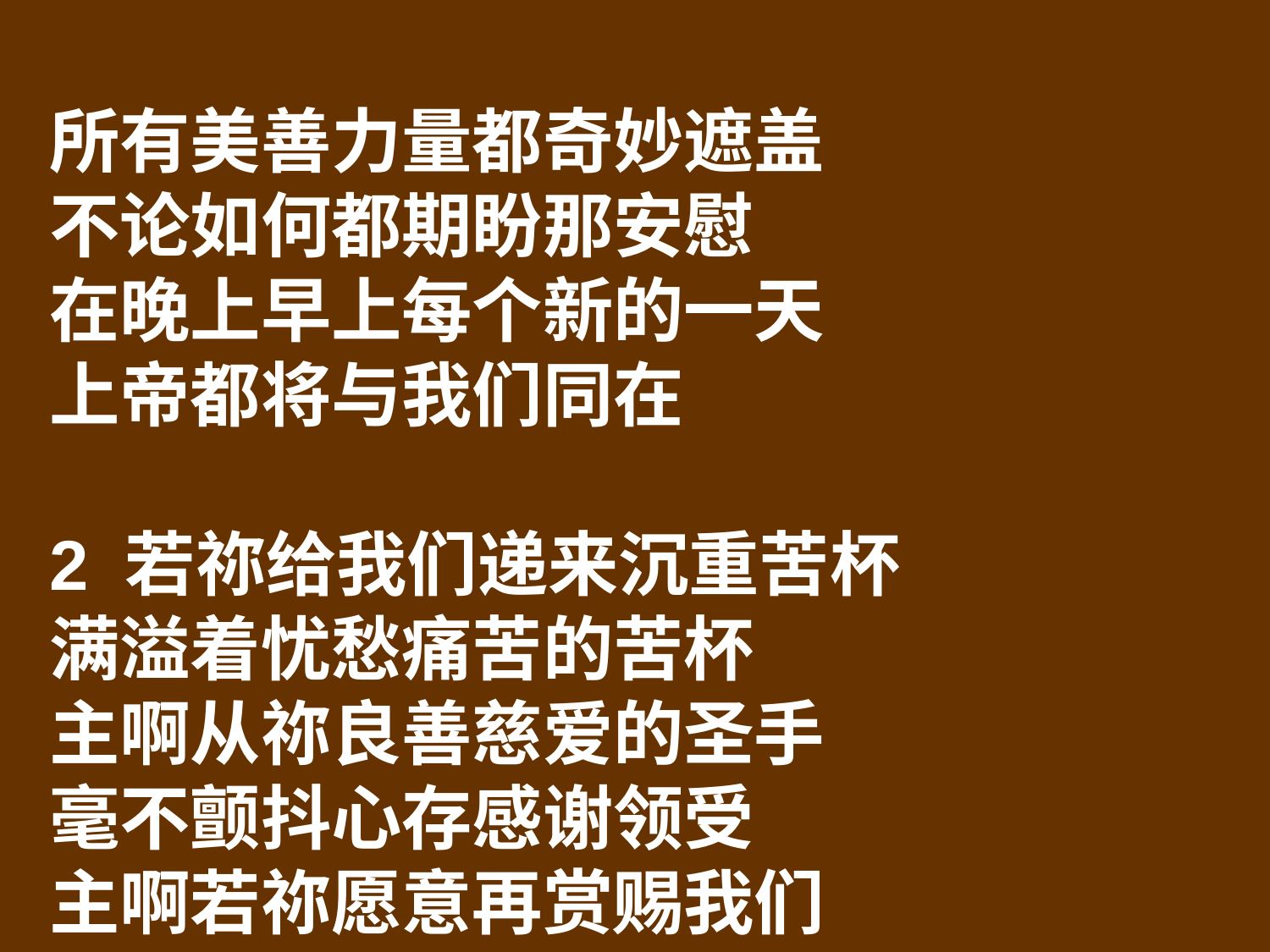

所有美善力量都奇妙遮盖
不论如何都期盼那安慰
在晚上早上每个新的一天
上帝都将与我们同在

2 若祢给我们递来沉重苦杯
满溢着忧愁痛苦的苦杯
主啊从祢良善慈爱的圣手
毫不颤抖心存感谢领受
主啊若祢愿意再赏赐我们